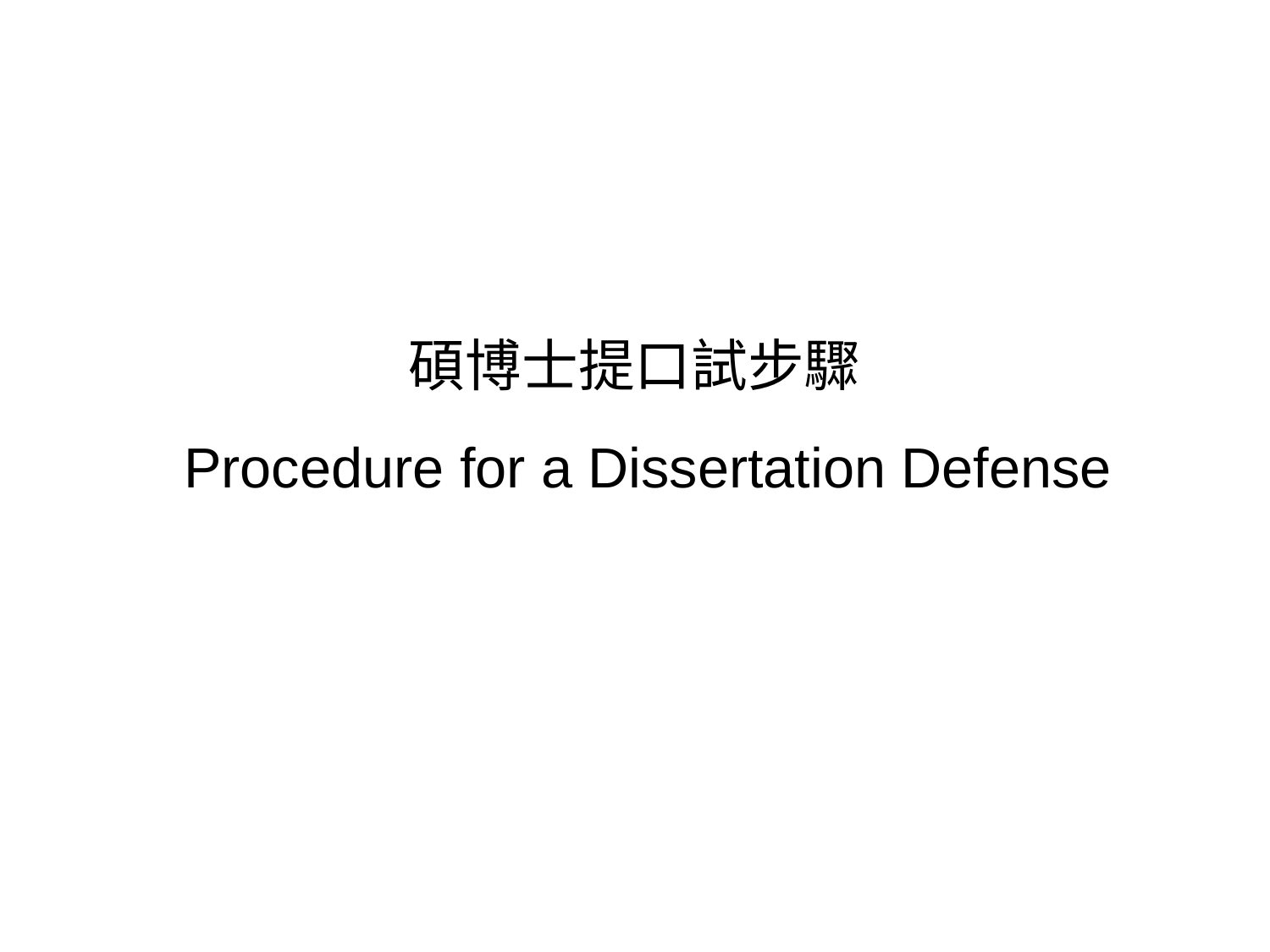

# 碩博士提口試步驟 Procedure for a Dissertation Defense